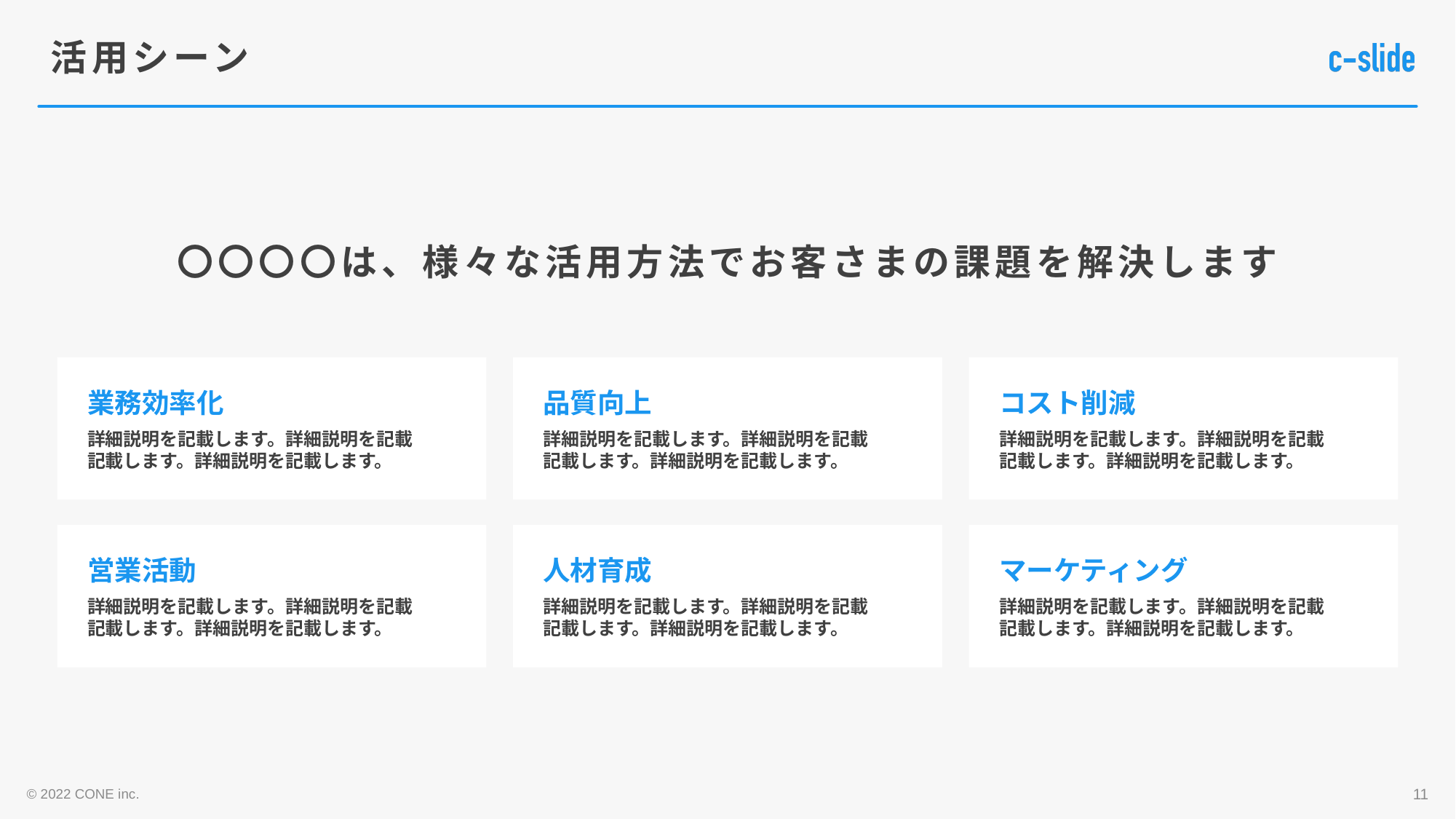

# 活用シーン
〇〇〇〇は、様々な活用方法でお客さまの課題を解決します
業務効率化
詳細説明を記載します。詳細説明を記載
記載します。詳細説明を記載します。
品質向上
詳細説明を記載します。詳細説明を記載
記載します。詳細説明を記載します。
コスト削減
詳細説明を記載します。詳細説明を記載
記載します。詳細説明を記載します。
営業活動
詳細説明を記載します。詳細説明を記載
記載します。詳細説明を記載します。
人材育成
詳細説明を記載します。詳細説明を記載
記載します。詳細説明を記載します。
マーケティング
詳細説明を記載します。詳細説明を記載
記載します。詳細説明を記載します。
11
© 2022 CONE inc.